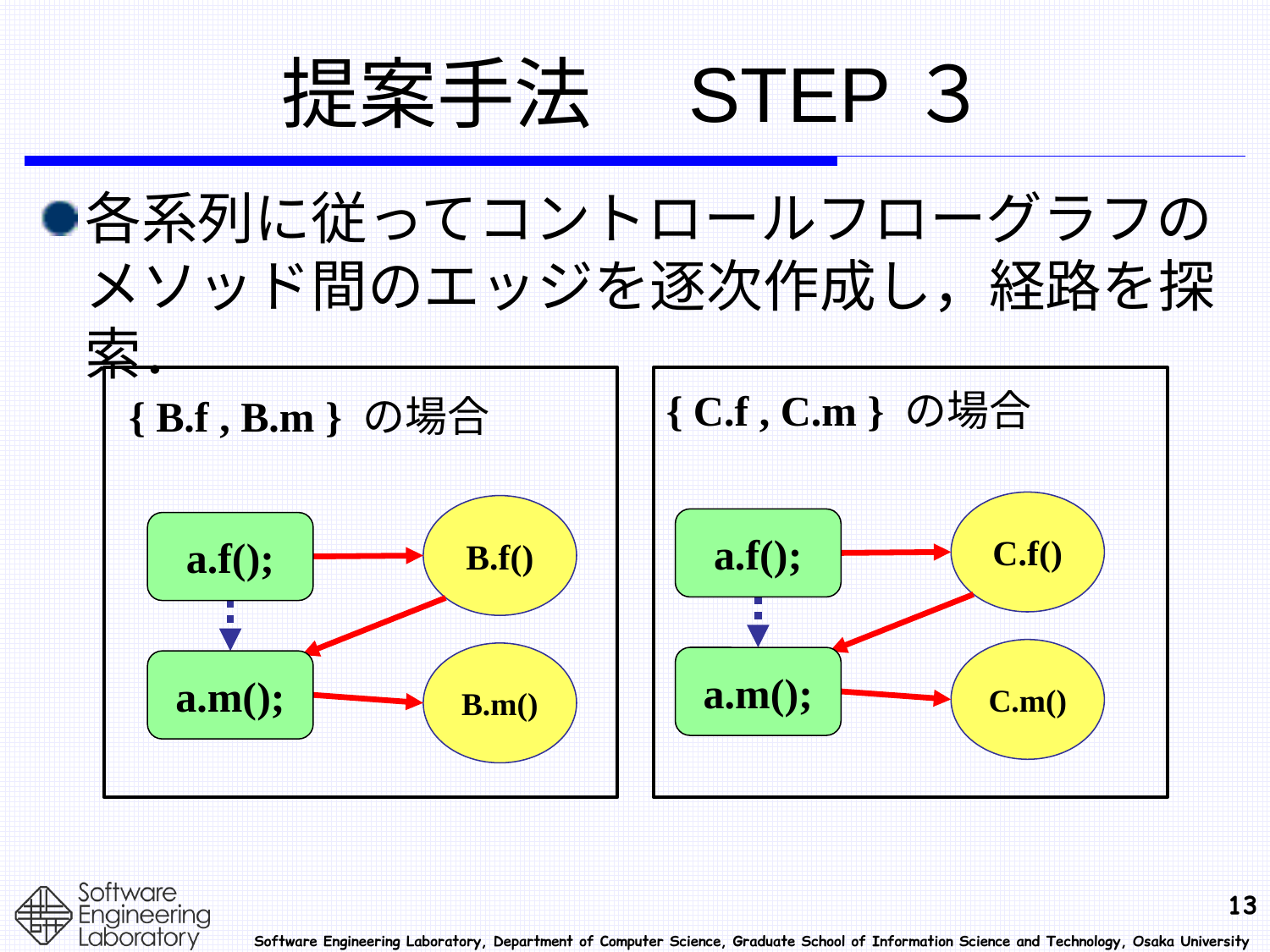

# 提案手法　STEP３
各系列に従ってコントロールフローグラフのメソッド間のエッジを逐次作成し，経路を探索．

{ C.f , C.m } の場合
{ B.f , B.m } の場合
C.f()
a.f();
C.m()
a.m();
B.f()
a.f();
B.m()
a.m();